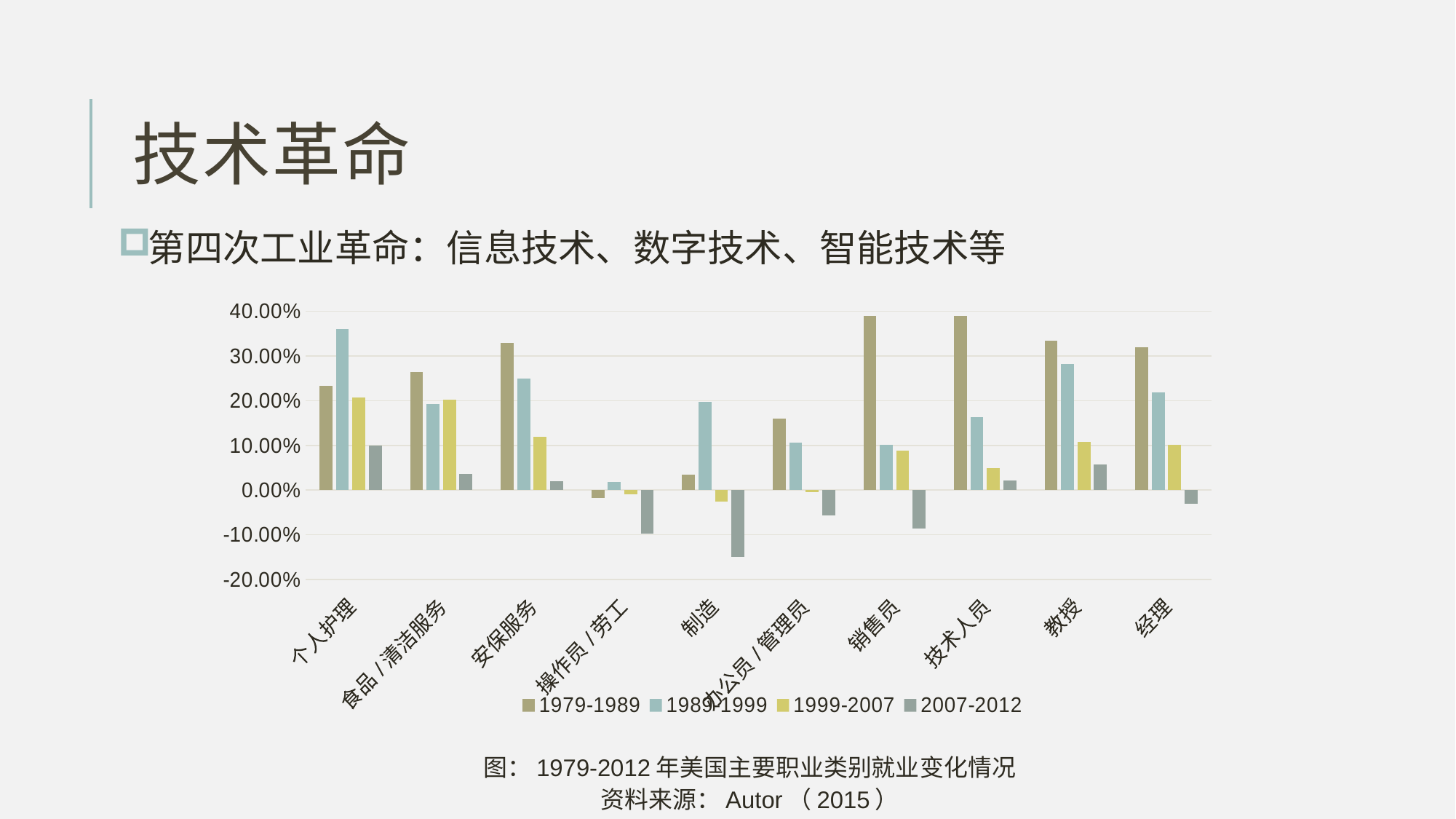

# 技术革命
第四次工业革命：信息技术、数字技术、智能技术等

图：1979-2012年美国主要职业类别就业变化情况
资料来源：Autor（2015）

### Chart

| Category | 1979-1989 | 1989-1999 | 1999-2007 | 2007-2012 |
|---|---|---|---|---|
| 个人护理 | 0.233 | 0.36 | 0.208 | 0.1 |
| 食品/清洁服务 | 0.265 | 0.193 | 0.202 | 0.036 |
| 安保服务 | 0.33 | 0.25 | 0.12 | 0.02 |
| 操作员/劳工 | -0.018 | 0.019 | -0.009 | -0.098 |
| 制造 | 0.034 | 0.198 | -0.025 | -0.15 |
| 办公员/管理员 | 0.16 | 0.107 | -0.005 | -0.056 |
| 销售员 | 0.39 | 0.102 | 0.088 | -0.086 |
| 技术人员 | 0.39 | 0.163 | 0.05 | 0.021 |
| 教授 | 0.335 | 0.282 | 0.108 | 0.057 |
| 经理 | 0.32 | 0.218 | 0.102 | -0.03 |